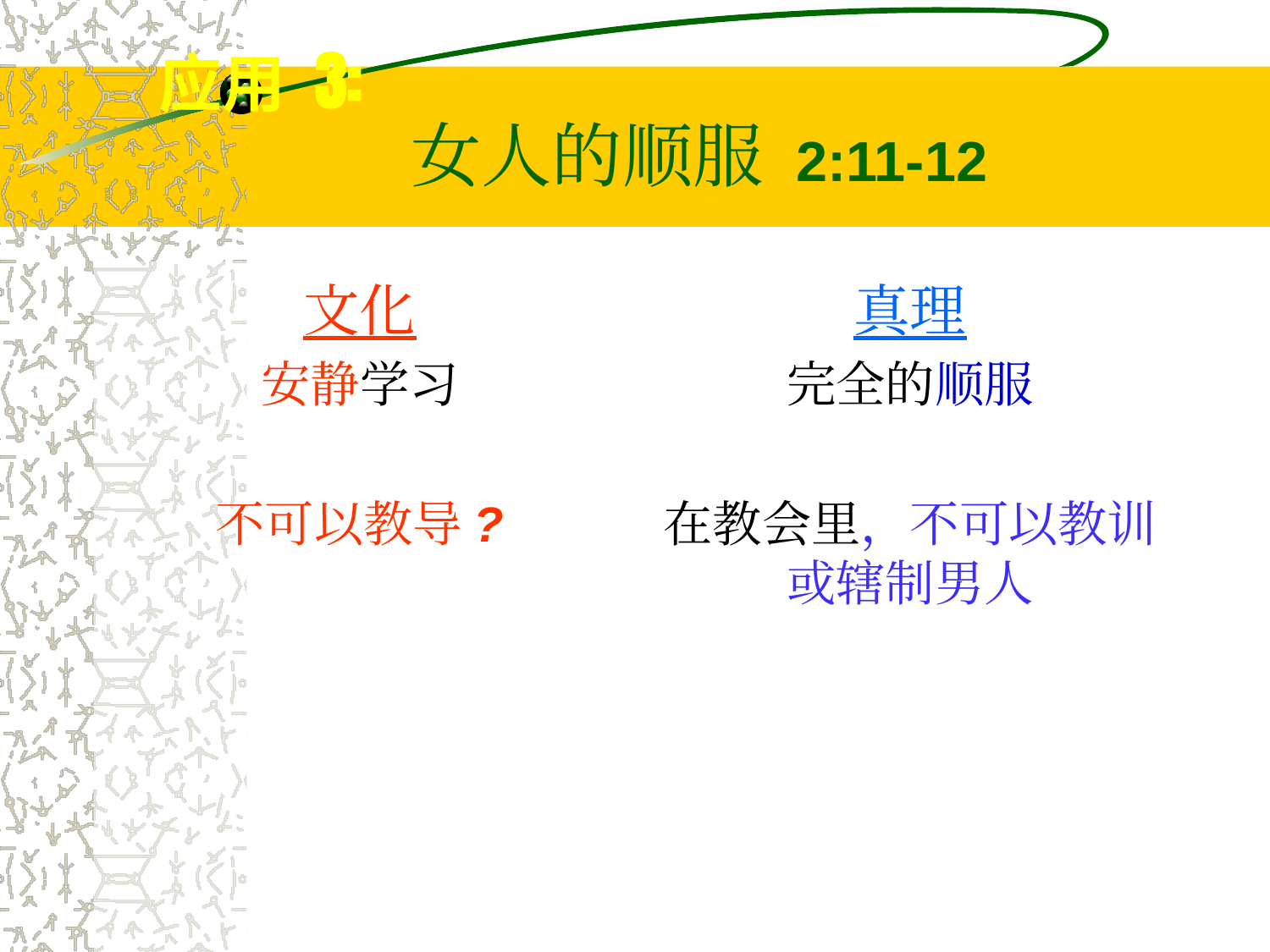

应用 3:
# 女人的顺服 2:11-12
文化
安静学习

不可以教导?
真理
完全的顺服

在教会里，不可以教训或辖制男人